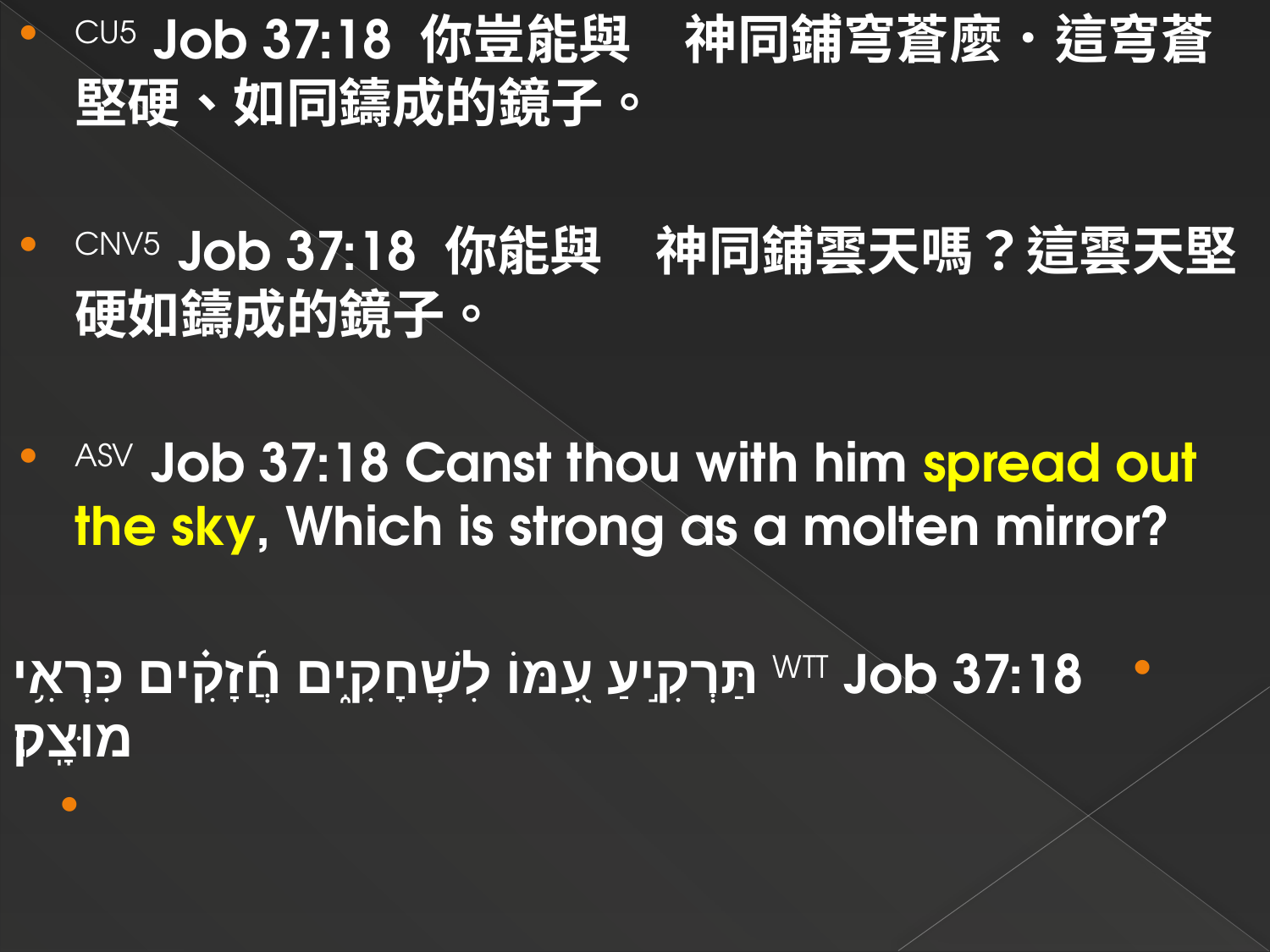

CU5  Job 37:18 你豈能與　神同鋪穹蒼麼．這穹蒼堅硬、如同鑄成的鏡子。

CNV5  Job 37:18 你能與　神同鋪雲天嗎？這雲天堅硬如鑄成的鏡子。

ASV  Job 37:18 Canst thou with him spread out the sky, Which is strong as a molten mirror?

  WTT Job 37:18 תַּרְקִ֣יעַ עִ֭מּוֹ לִשְׁחָקִ֑ים חֲ֜זָקִ֗ים כִּרְאִ֥י מוּצָֽק׃